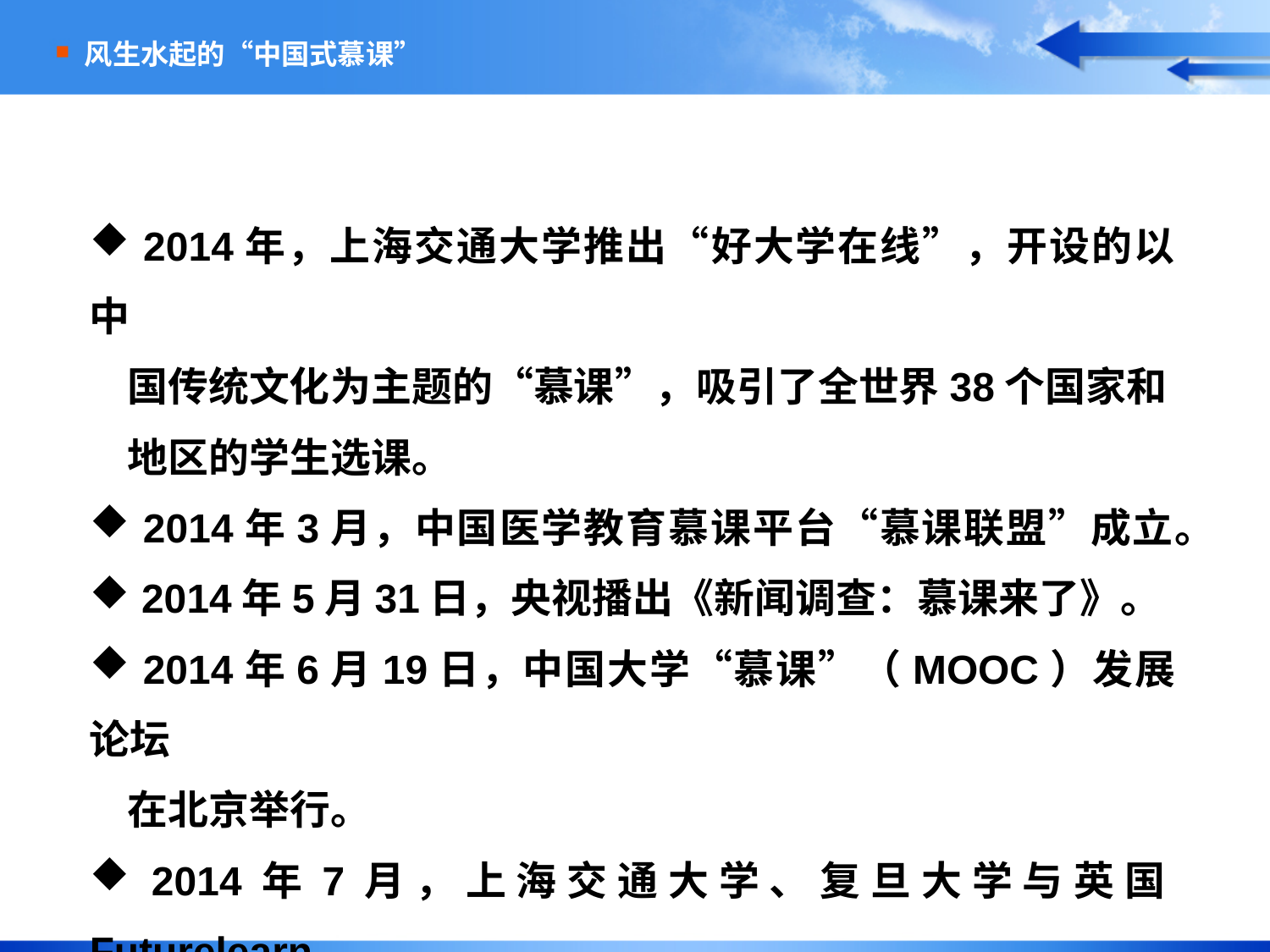

风生水起的“中国式慕课”
 2014年，上海交通大学推出“好大学在线”，开设的以中
   国传统文化为主题的“慕课”，吸引了全世界38个国家和
   地区的学生选课。
 2014年3月，中国医学教育慕课平台“慕课联盟”成立。
 2014年5月31日，央视播出《新闻调查：慕课来了》。
 2014年6月19日，中国大学“慕课”（MOOC）发展论坛
   在北京举行。
 2014年7月，上海交通大学、复旦大学与英国Futurelearn
   协议合作开发“慕课”。
 * 2014年，南京大学网络在线课堂，跨校在线修学分。